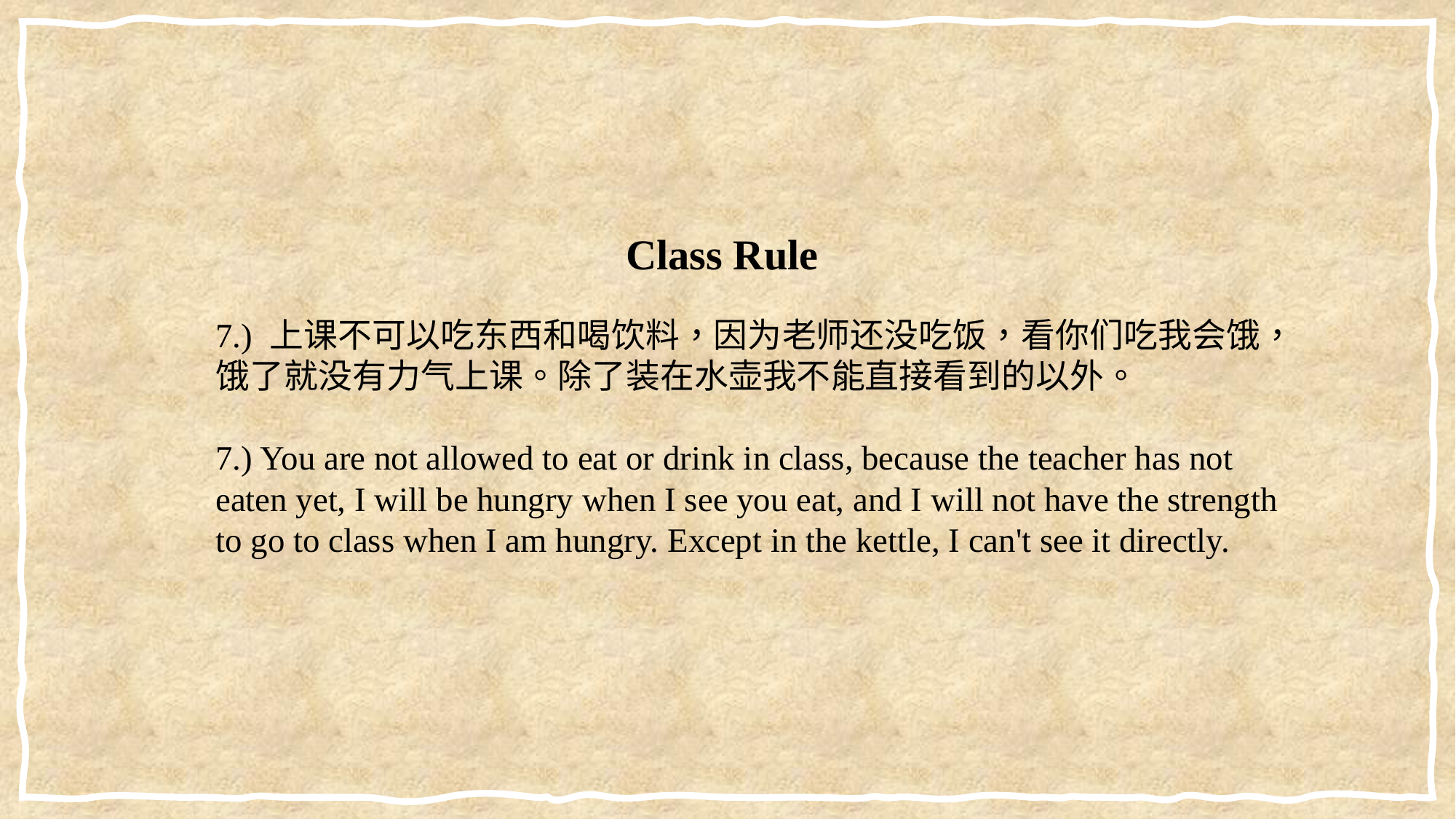

Class Rule

7.) 上课不可以吃东西和喝饮料，因为老师还没吃饭，看你们吃我会饿，饿了就没有力气上课。除了装在水壶我不能直接看到的以外。

7.) You are not allowed to eat or drink in class, because the teacher has not eaten yet, I will be hungry when I see you eat, and I will not have the strength to go to class when I am hungry. Except in the kettle, I can't see it directly.